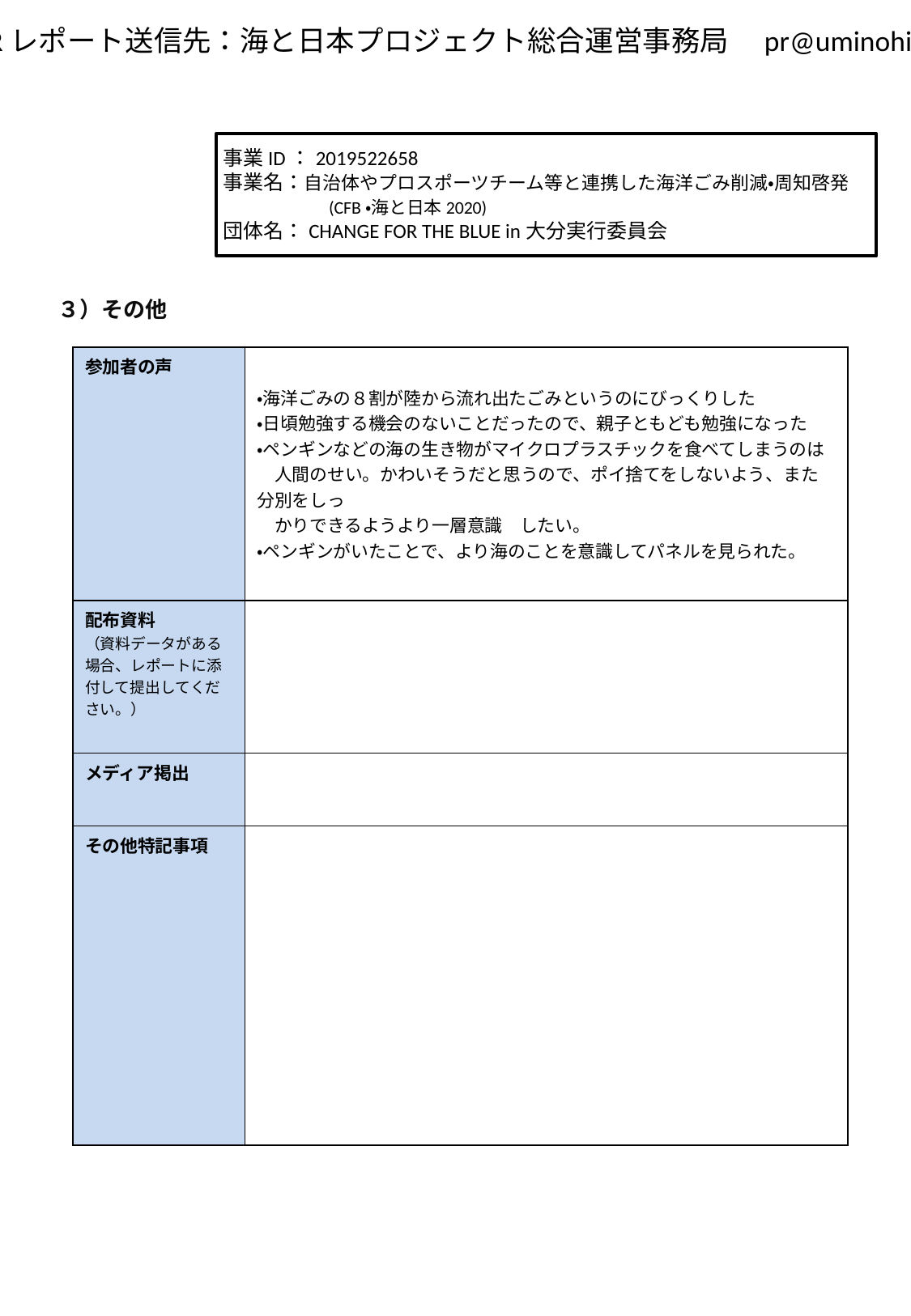

事業ID：2019522658
事業名：自治体やプロスポーツチーム等と連携した海洋ごみ削減・周知啓発
　　　　　(CFB・海と日本2020)
団体名：CHANGE FOR THE BLUE in大分実行委員会
３）その他
| 参加者の声 | ・海洋ごみの８割が陸から流れ出たごみというのにびっくりした ・日頃勉強する機会のないことだったので、親子ともども勉強になった ・ペンギンなどの海の生き物がマイクロプラスチックを食べてしまうのは 　人間のせい。かわいそうだと思うので、ポイ捨てをしないよう、また分別をしっ 　かりできるようより一層意識　したい。 ・ペンギンがいたことで、より海のことを意識してパネルを見られた。 |
| --- | --- |
| 配布資料 （資料データがある場合、レポートに添付して提出してください。） |  |
| メディア掲出 |  |
| その他特記事項 |  |